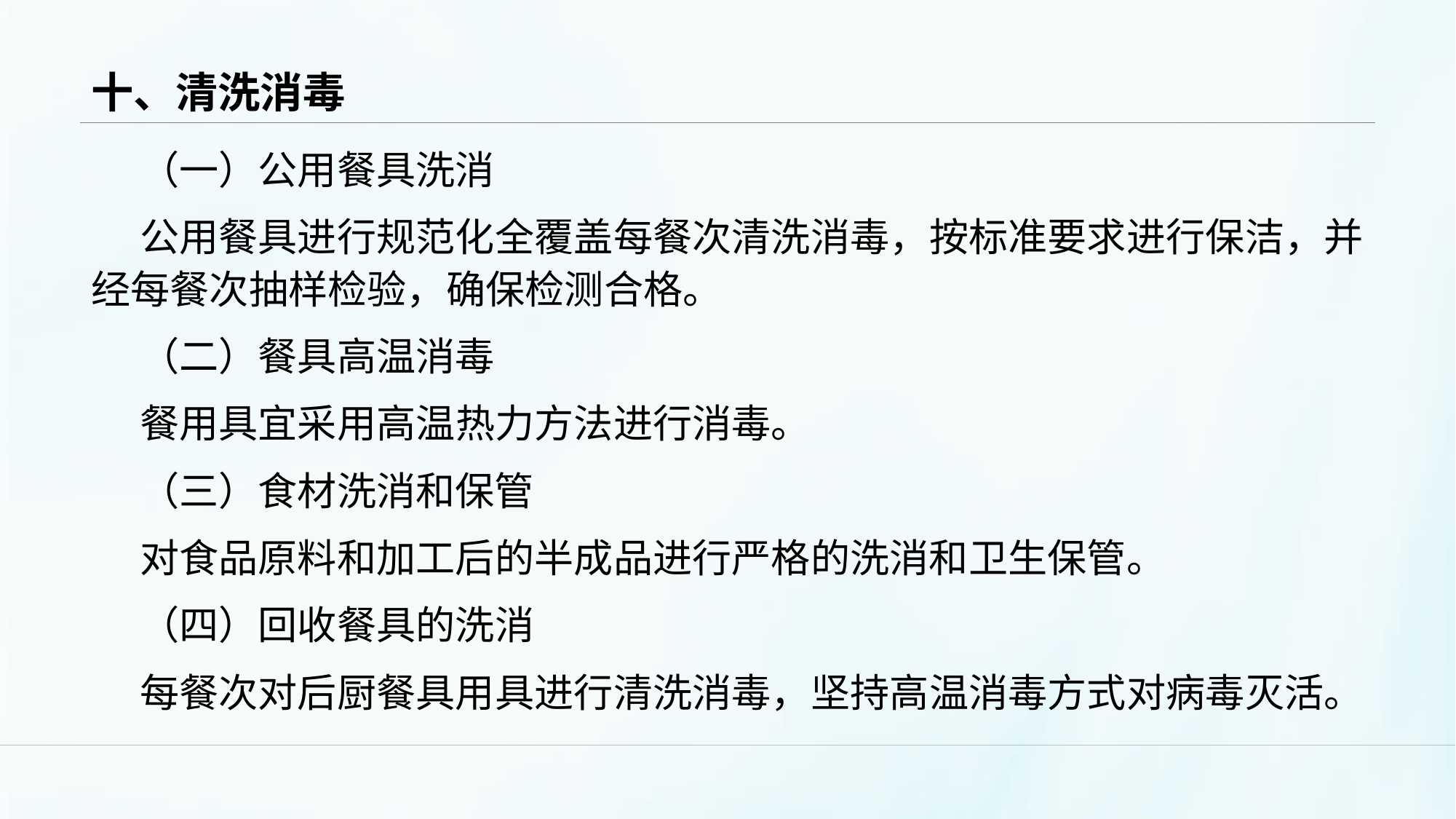

# 十、清洗消毒
（一）公用餐具洗消
公用餐具进行规范化全覆盖每餐次清洗消毒，按标准要求进行保洁，并经每餐次抽样检验，确保检测合格。
（二）餐具高温消毒
餐用具宜采用高温热力方法进行消毒。
（三）食材洗消和保管
对食品原料和加工后的半成品进行严格的洗消和卫生保管。
（四）回收餐具的洗消
每餐次对后厨餐具用具进行清洗消毒，坚持高温消毒方式对病毒灭活。